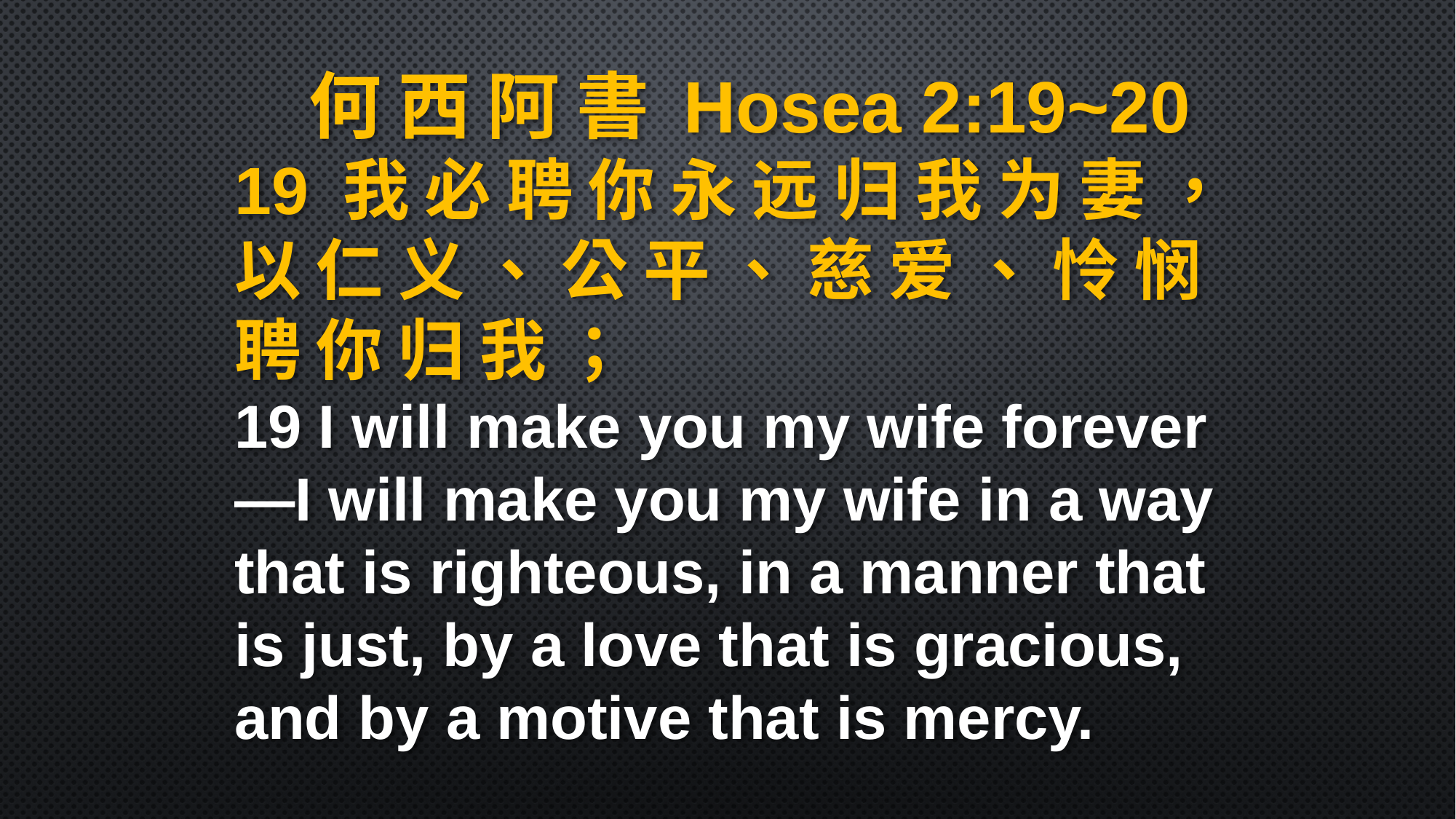

何 西 阿 書 Hosea 2:19~20
19 我 必 聘 你 永 远 归 我 为 妻 ， 以 仁 义 、 公 平 、 慈 爱 、 怜 悯 聘 你 归 我 ；
19 I will make you my wife forever—I will make you my wife in a way that is righteous, in a manner that is just, by a love that is gracious, and by a motive that is mercy.